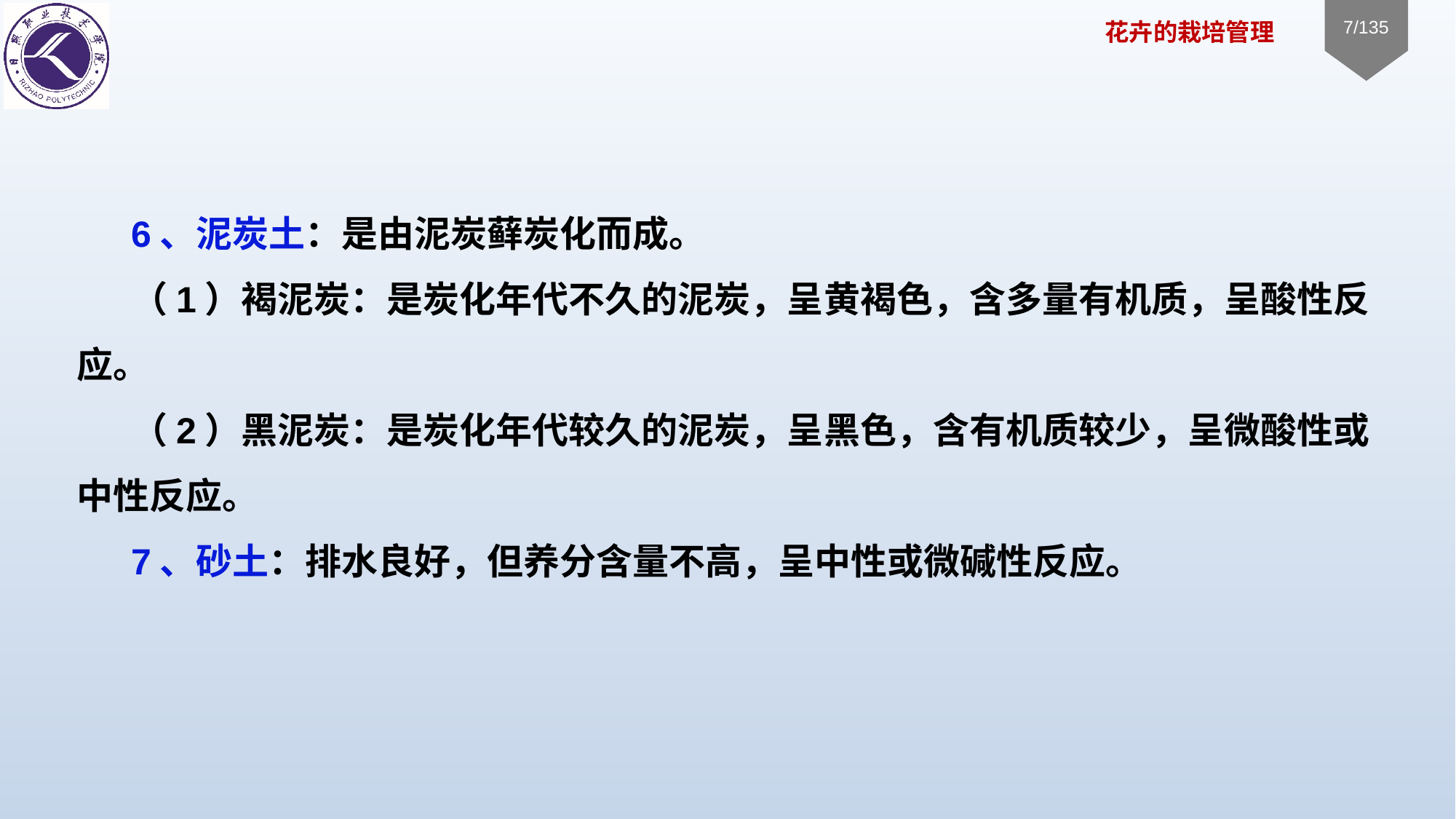

6、泥炭土：是由泥炭藓炭化而成。
（1）褐泥炭：是炭化年代不久的泥炭，呈黄褐色，含多量有机质，呈酸性反应。
（2）黑泥炭：是炭化年代较久的泥炭，呈黑色，含有机质较少，呈微酸性或中性反应。
7、砂土：排水良好，但养分含量不高，呈中性或微碱性反应。